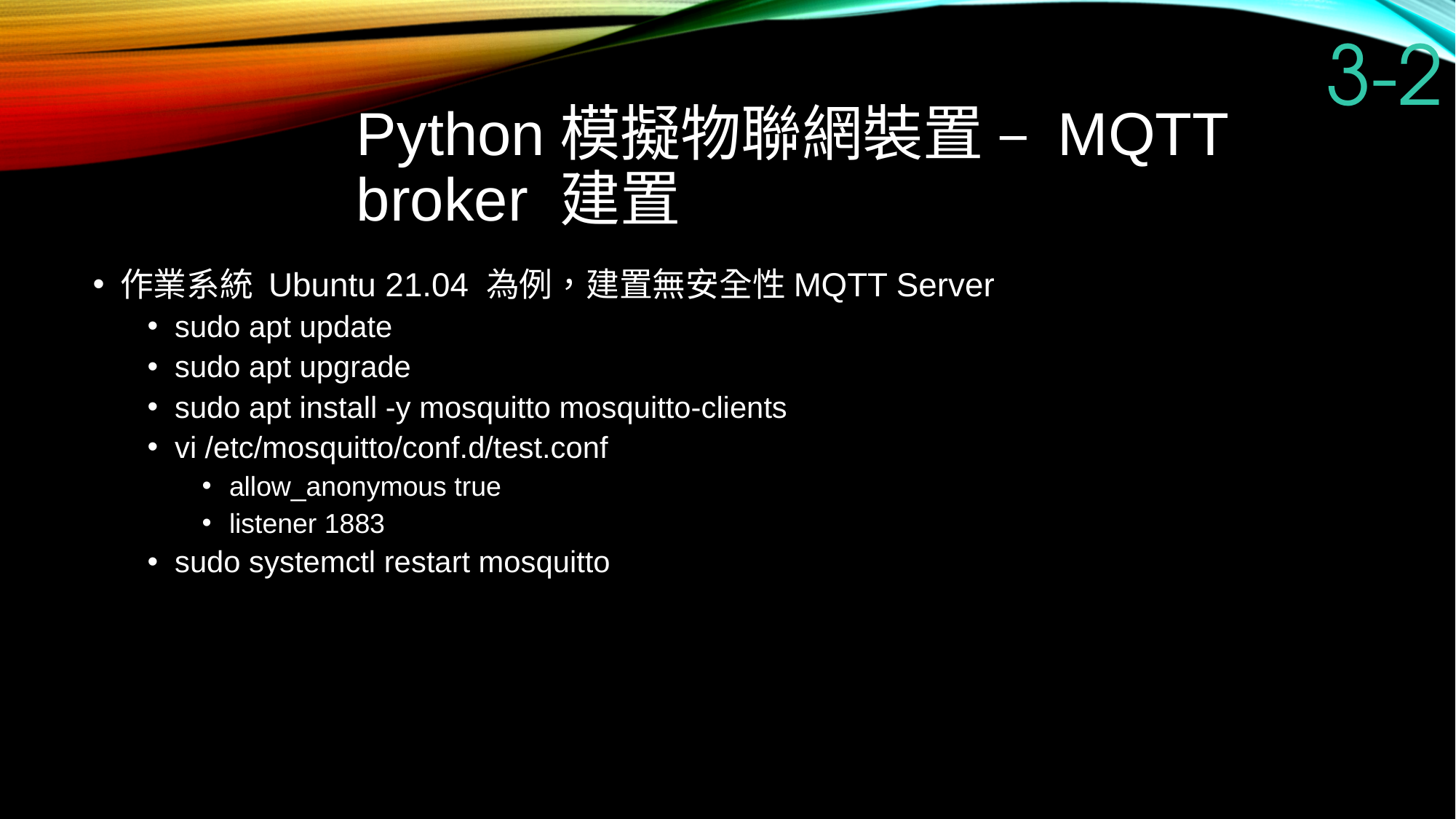

3-2
# Python模擬物聯網裝置 – MQTT broker 建置
作業系統 Ubuntu 21.04 為例，建置無安全性MQTT Server
sudo apt update
sudo apt upgrade
sudo apt install -y mosquitto mosquitto-clients
vi /etc/mosquitto/conf.d/test.conf
allow_anonymous true
listener 1883
sudo systemctl restart mosquitto